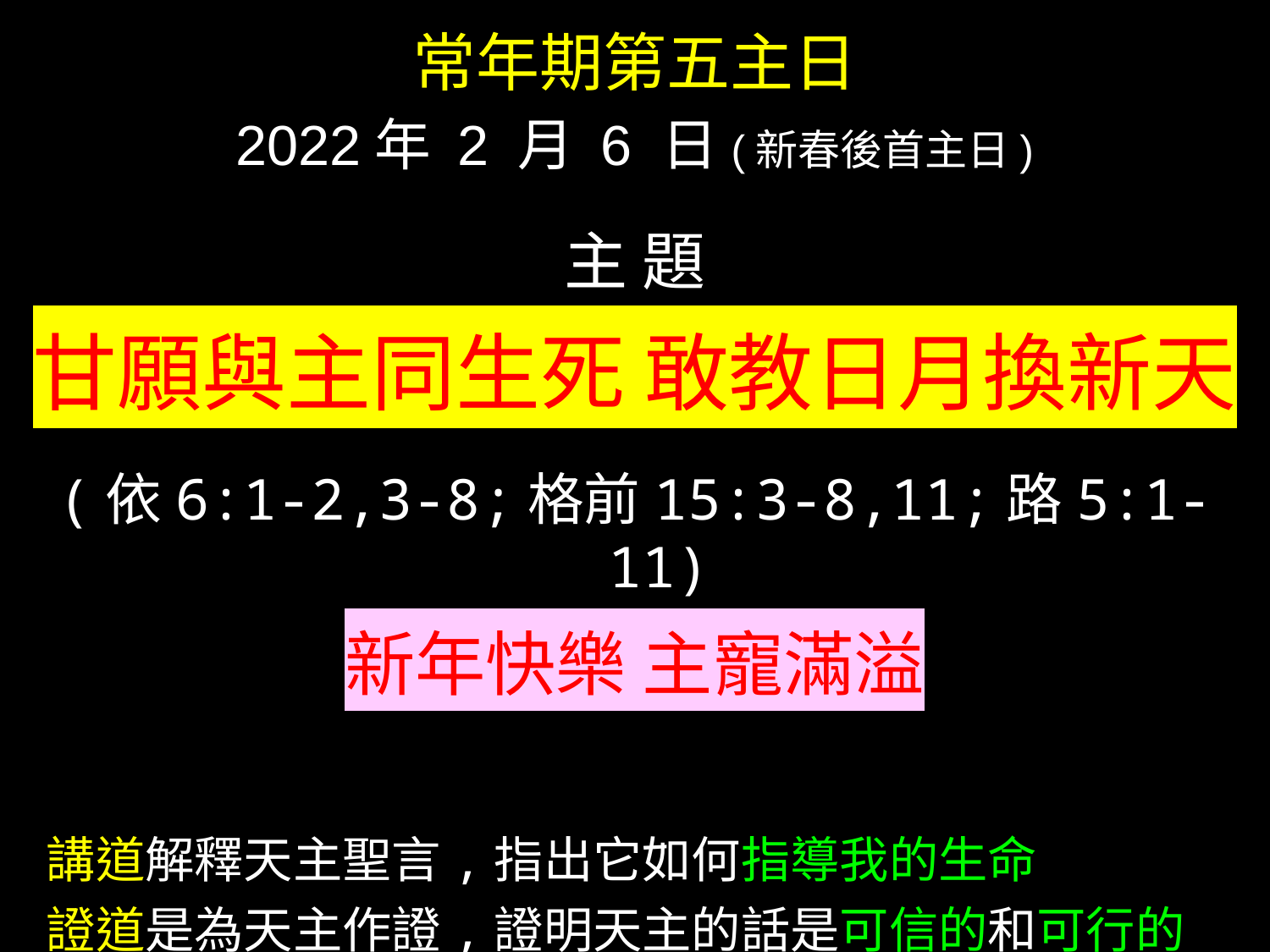

常年期第五主日
2022年 2 月 6 日(新春後首主日)

主 題
甘願與主同生死 敢教日月換新天
(依6:1-2,3-8;格前15:3-8,11;路5:1-11)
新年快樂 主寵滿溢

  講道解釋天主聖言,指出它如何指導我的生命
  證道是為天主作證,證明天主的話是可信的和可行的